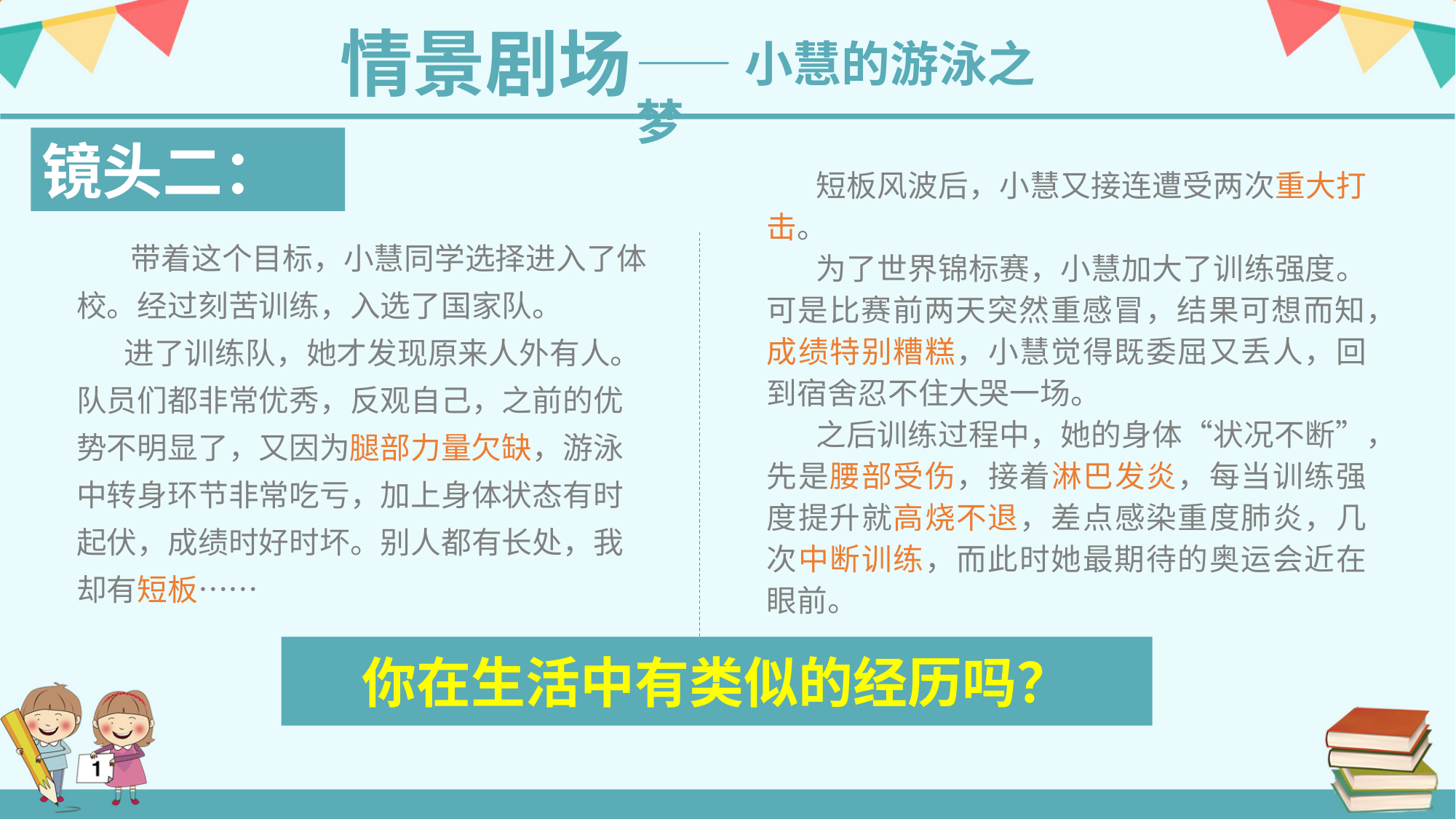

情景剧场

——小慧的游泳之梦
镜头二：
       带着这个目标，小慧同学选择进入了体校。经过刻苦训练，入选了国家队。
      进了训练队，她才发现原来人外有人。队员们都非常优秀，反观自己，之前的优势不明显了，又因为腿部力量欠缺，游泳中转身环节非常吃亏，加上身体状态有时起伏，成绩时好时坏。别人都有长处，我却有短板……
      短板风波后，小慧又接连遭受两次重大打击。
      为了世界锦标赛，小慧加大了训练强度。可是比赛前两天突然重感冒，结果可想而知，成绩特别糟糕，小慧觉得既委屈又丢人，回到宿舍忍不住大哭一场。
      之后训练过程中，她的身体“状况不断”，先是腰部受伤，接着淋巴发炎，每当训练强度提升就高烧不退，差点感染重度肺炎，几次中断训练，而此时她最期待的奥运会近在眼前。

      你在生活中有类似的经历吗？